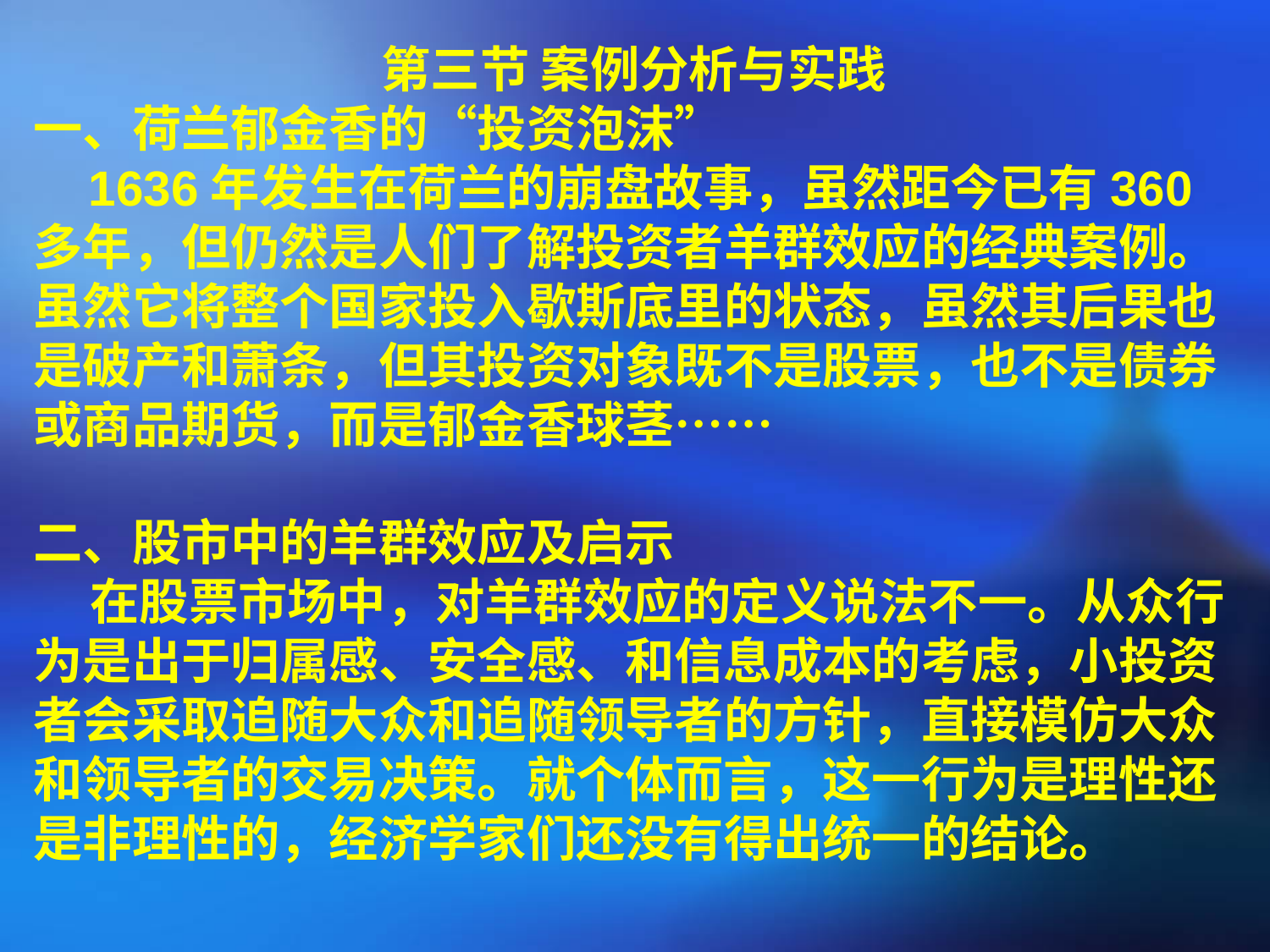

第三节 案例分析与实践
一、荷兰郁金香的“投资泡沫”
    1636年发生在荷兰的崩盘故事，虽然距今已有360多年，但仍然是人们了解投资者羊群效应的经典案例。虽然它将整个国家投入歇斯底里的状态，虽然其后果也是破产和萧条，但其投资对象既不是股票，也不是债券或商品期货，而是郁金香球茎……

二、股市中的羊群效应及启示
    在股票市场中，对羊群效应的定义说法不一。从众行为是出于归属感、安全感、和信息成本的考虑，小投资者会采取追随大众和追随领导者的方针，直接模仿大众和领导者的交易决策。就个体而言，这一行为是理性还是非理性的，经济学家们还没有得出统一的结论。